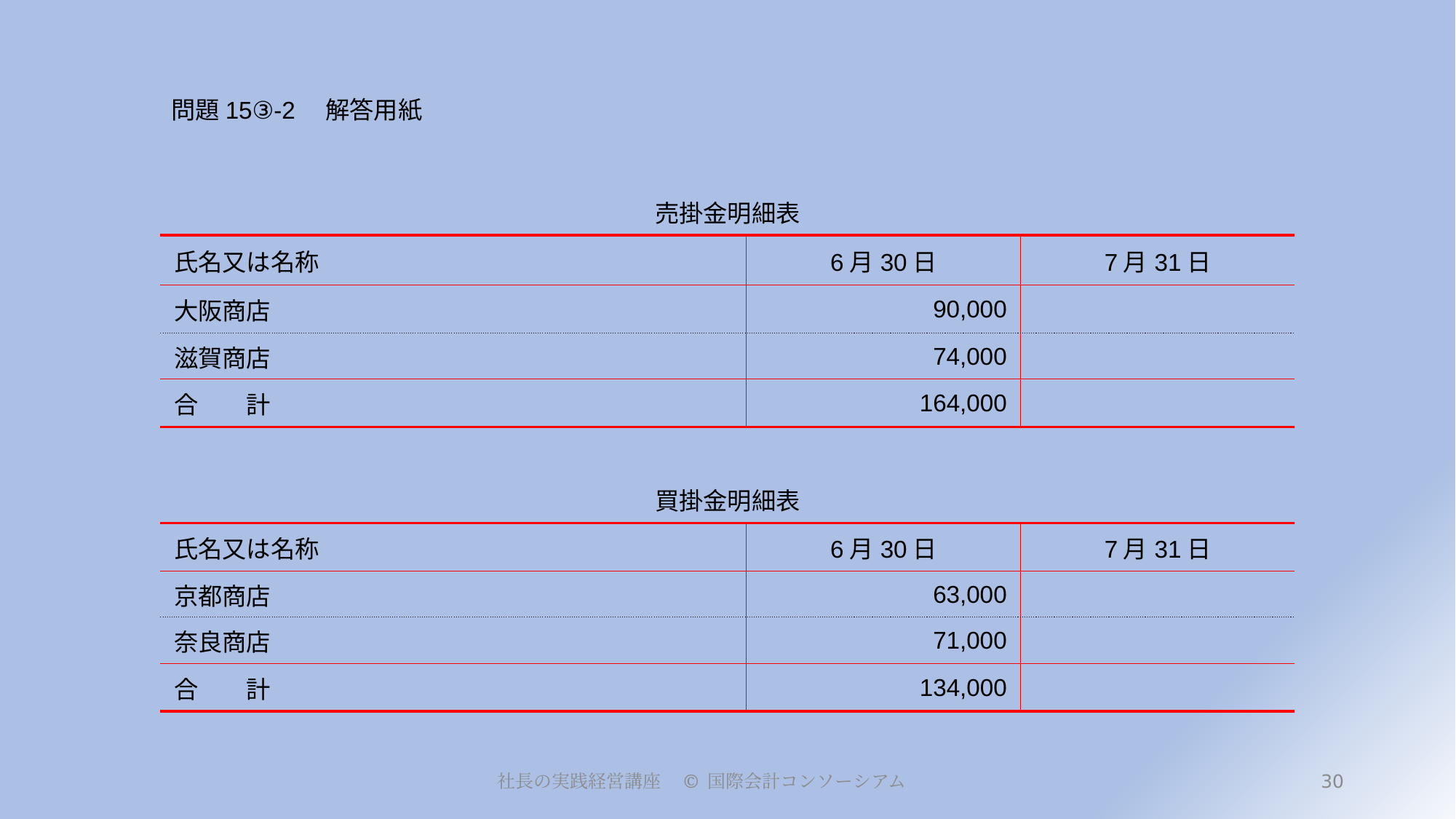

# 問題15③-2　解答用紙
| 売掛金明細表 |  |  |  |  |
| --- | --- | --- | --- | --- |
| 氏名又は名称 |  |  | 6月30日 | 7月31日 |
| 大阪商店 |  |  | 90,000 |  |
| 滋賀商店 |  |  | 74,000 |  |
| 合　　計 |  |  | 164,000 |  |
|  |  |  |  |  |
| 買掛金明細表 |  |  |  |  |
| 氏名又は名称 |  |  | 6月30日 | 7月31日 |
| 京都商店 |  |  | 63,000 |  |
| 奈良商店 |  |  | 71,000 |  |
| 合　　計 |  |  | 134,000 |  |
30
社長の実践経営講座　© 国際会計コンソーシアム